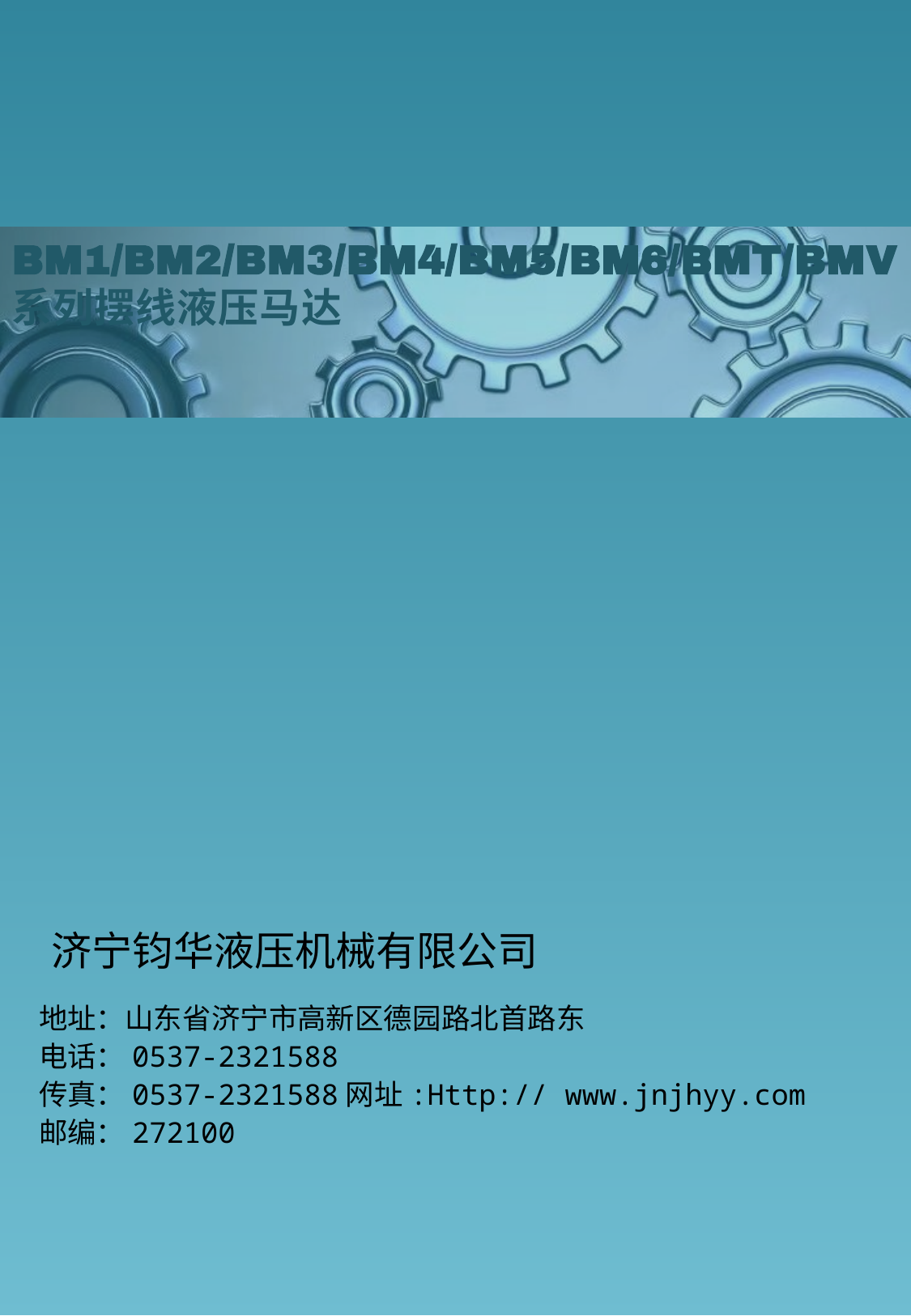

BM1/BM2/BM3/BM4/BM5/BM6/BMT/BMV系列摆线液压马达
济宁钧华液压机械有限公司
地址：山东省济宁市高新区德园路北首路东
电话：0537-2321588
传真：0537-2321588网址:Http:// www.jnjhyy.com
邮编：272100